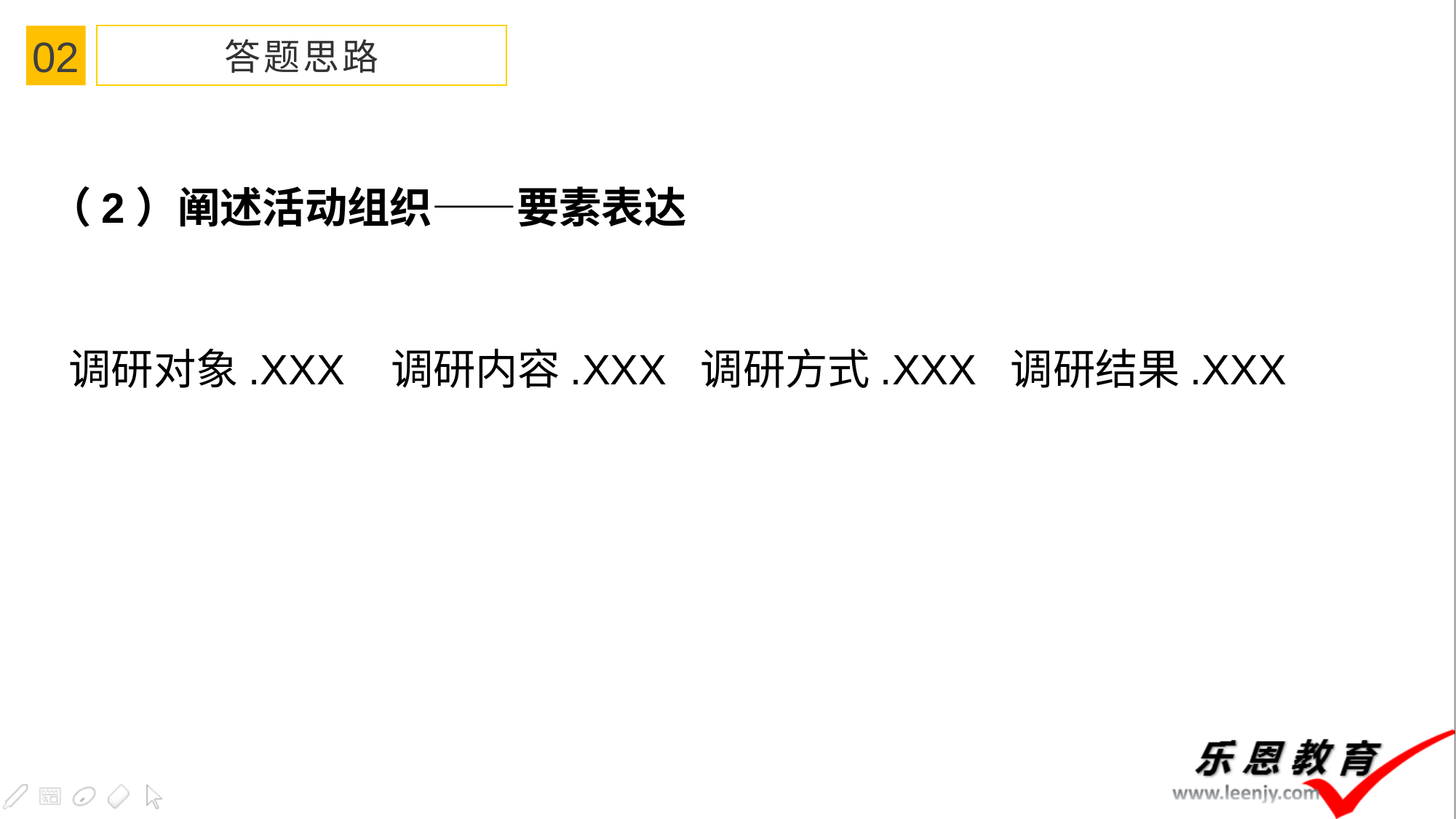

02
答题思路

（2）阐述活动组织——要素表达

调研对象.XXX   调研内容.XXX  调研方式.XXX  调研结果.XXX